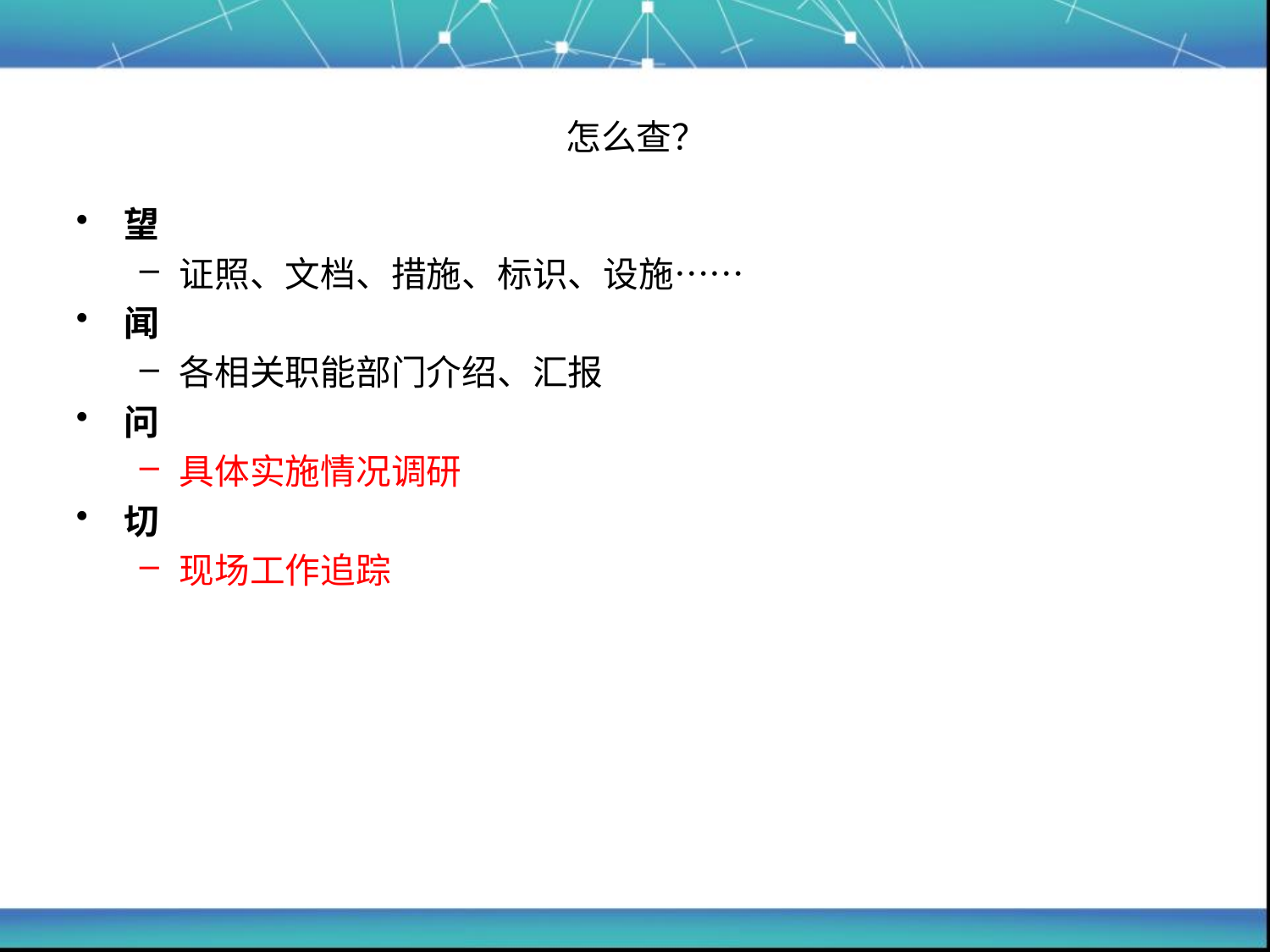

# 怎么查？
望
证照、文档、措施、标识、设施……
闻
各相关职能部门介绍、汇报
问
具体实施情况调研
切
现场工作追踪